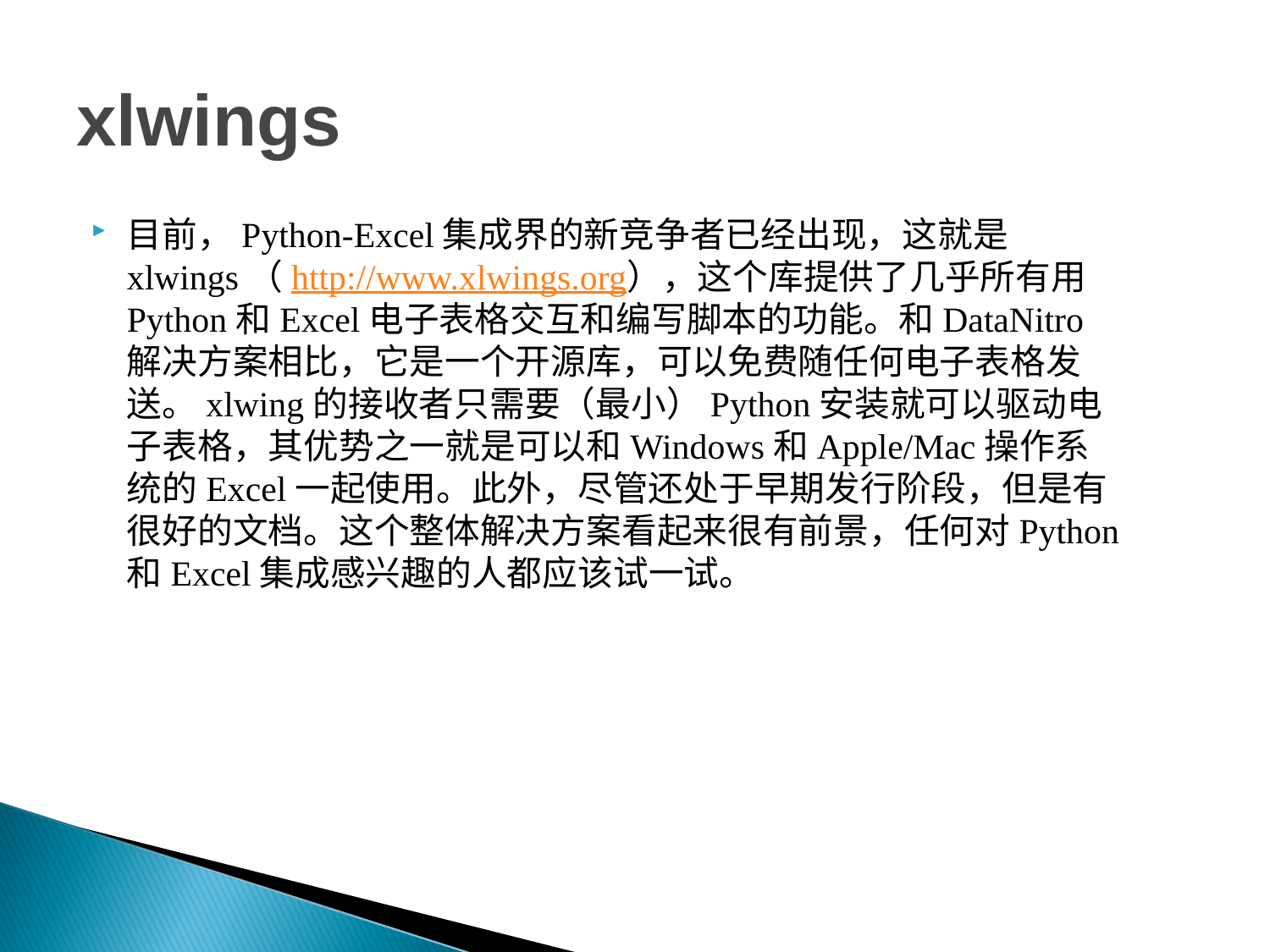

# xlwings
目前，Python-Excel集成界的新竞争者已经出现，这就是xlwings（http://www.xlwings.org），这个库提供了几乎所有用Python和Excel电子表格交互和编写脚本的功能。和DataNitro解决方案相比，它是一个开源库，可以免费随任何电子表格发送。xlwing的接收者只需要（最小）Python安装就可以驱动电子表格，其优势之一就是可以和Windows和Apple/Mac操作系统的Excel一起使用。此外，尽管还处于早期发行阶段，但是有很好的文档。这个整体解决方案看起来很有前景，任何对Python和Excel集成感兴趣的人都应该试一试。